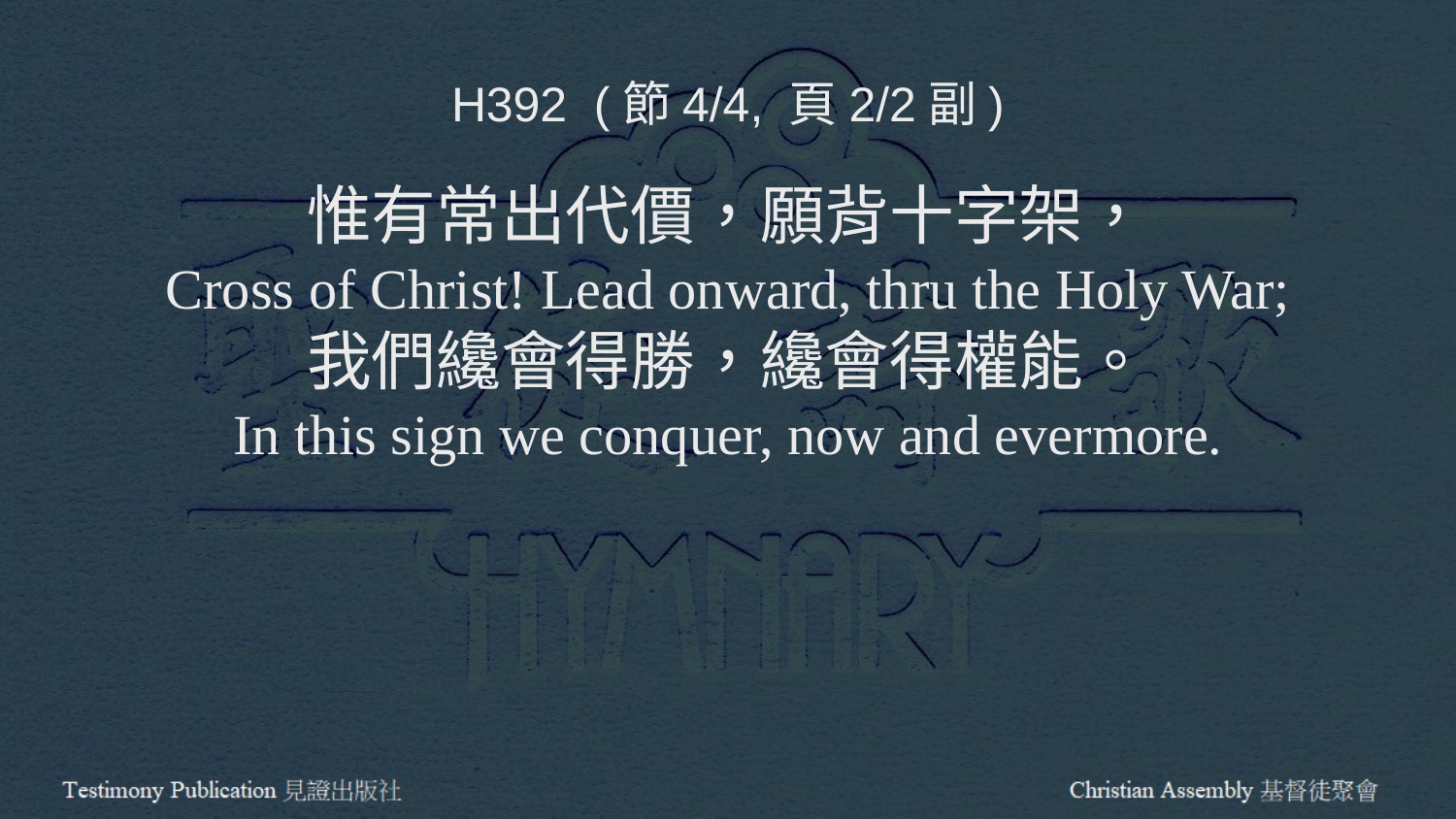

H392  (節4/4, 頁2/2副)

惟有常出代價，願背十字架，
Cross of Christ! Lead onward, thru the Holy War;
我們纔會得勝，纔會得權能。
In this sign we conquer, now and evermore.